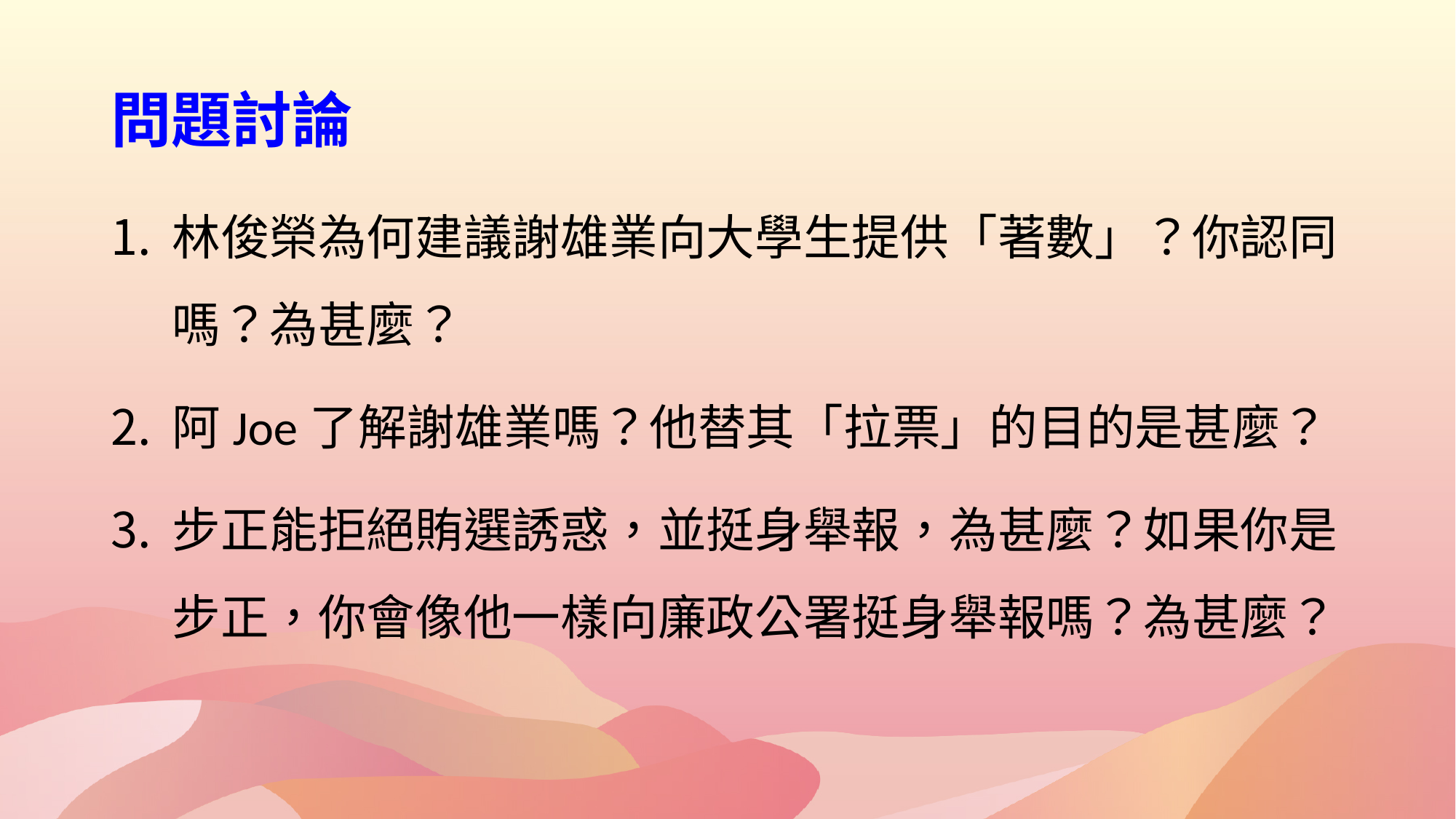

# 問題討論
林俊榮為何建議謝雄業向大學生提供「著數」？你認同嗎？為甚麼？
阿Joe了解謝雄業嗎？他替其「拉票」的目的是甚麼？
步正能拒絕賄選誘惑，並挺身舉報，為甚麼？如果你是步正，你會像他一樣向廉政公署挺身舉報嗎？為甚麼？